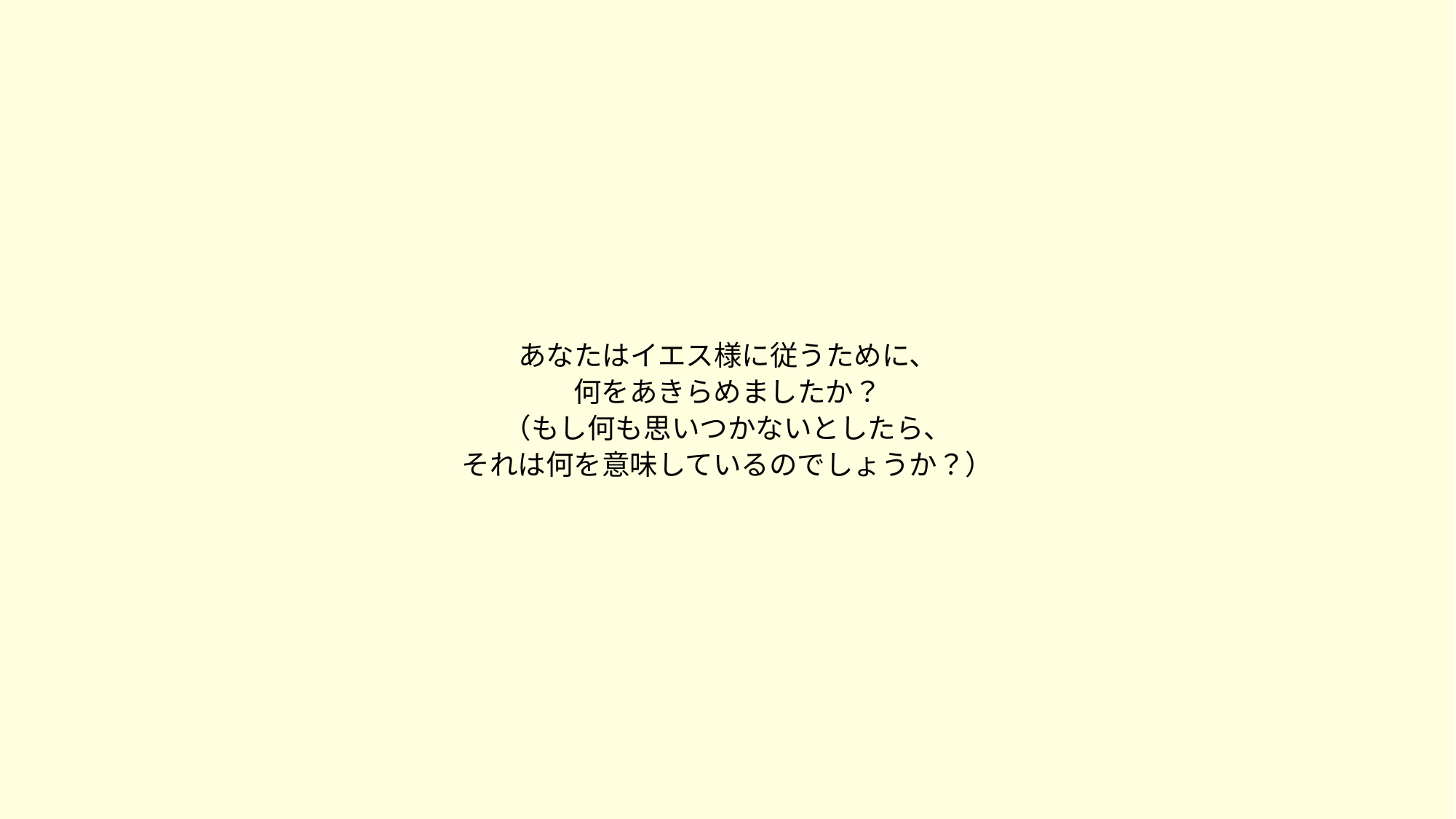

# あなたはイエス様に従うために、 何をあきらめましたか？ （もし何も思いつかないとしたら、 それは何を意味しているのでしょうか？）